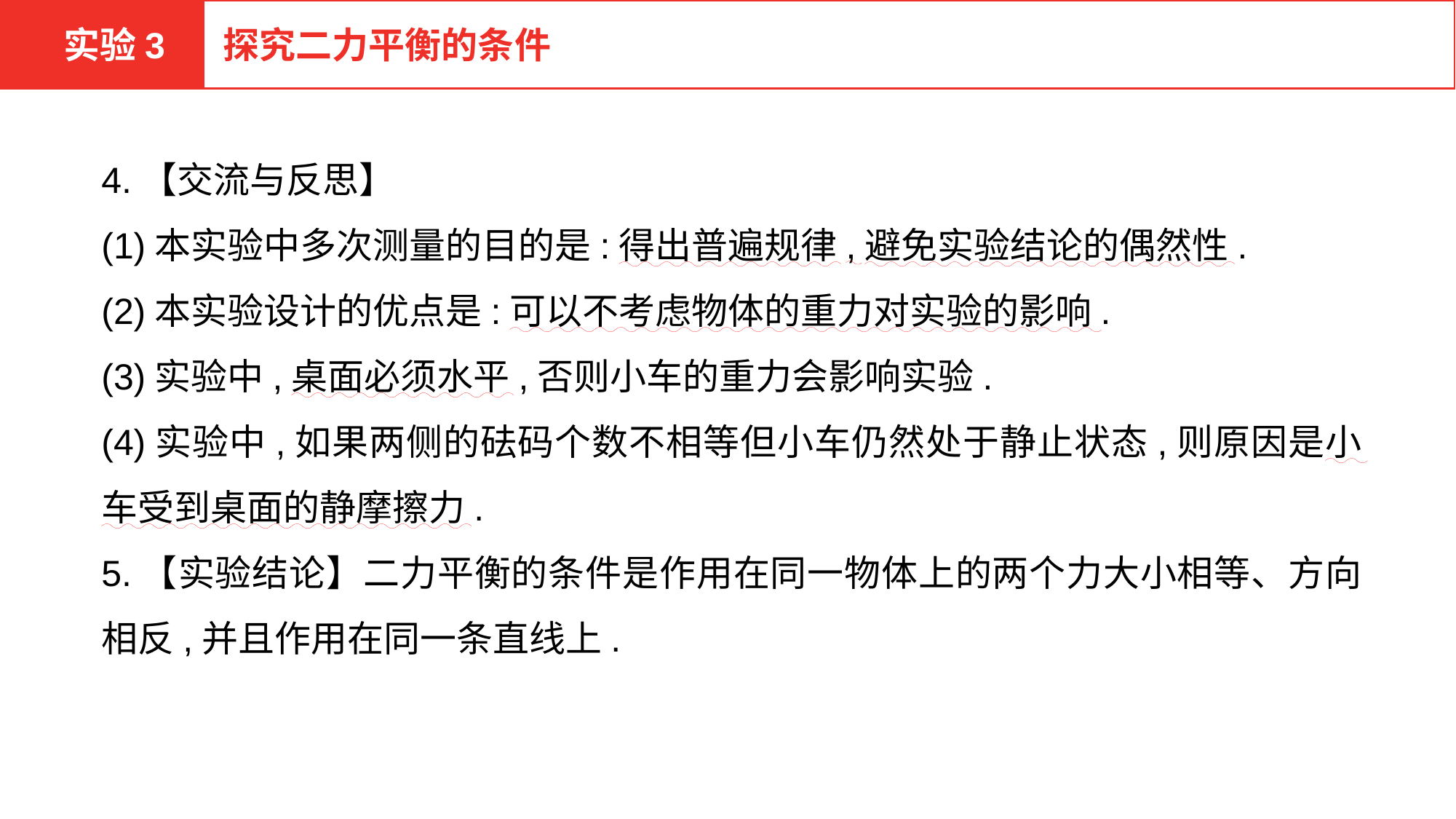

实验3
探究二力平衡的条件
4.【交流与反思】
(1)本实验中多次测量的目的是:得出普遍规律,避免实验结论的偶然性.
(2)本实验设计的优点是:可以不考虑物体的重力对实验的影响.
(3)实验中,桌面必须水平,否则小车的重力会影响实验.
(4)实验中,如果两侧的砝码个数不相等但小车仍然处于静止状态,则原因是小车受到桌面的静摩擦力.
5.【实验结论】二力平衡的条件是作用在同一物体上的两个力大小相等、方向相反,并且作用在同一条直线上.